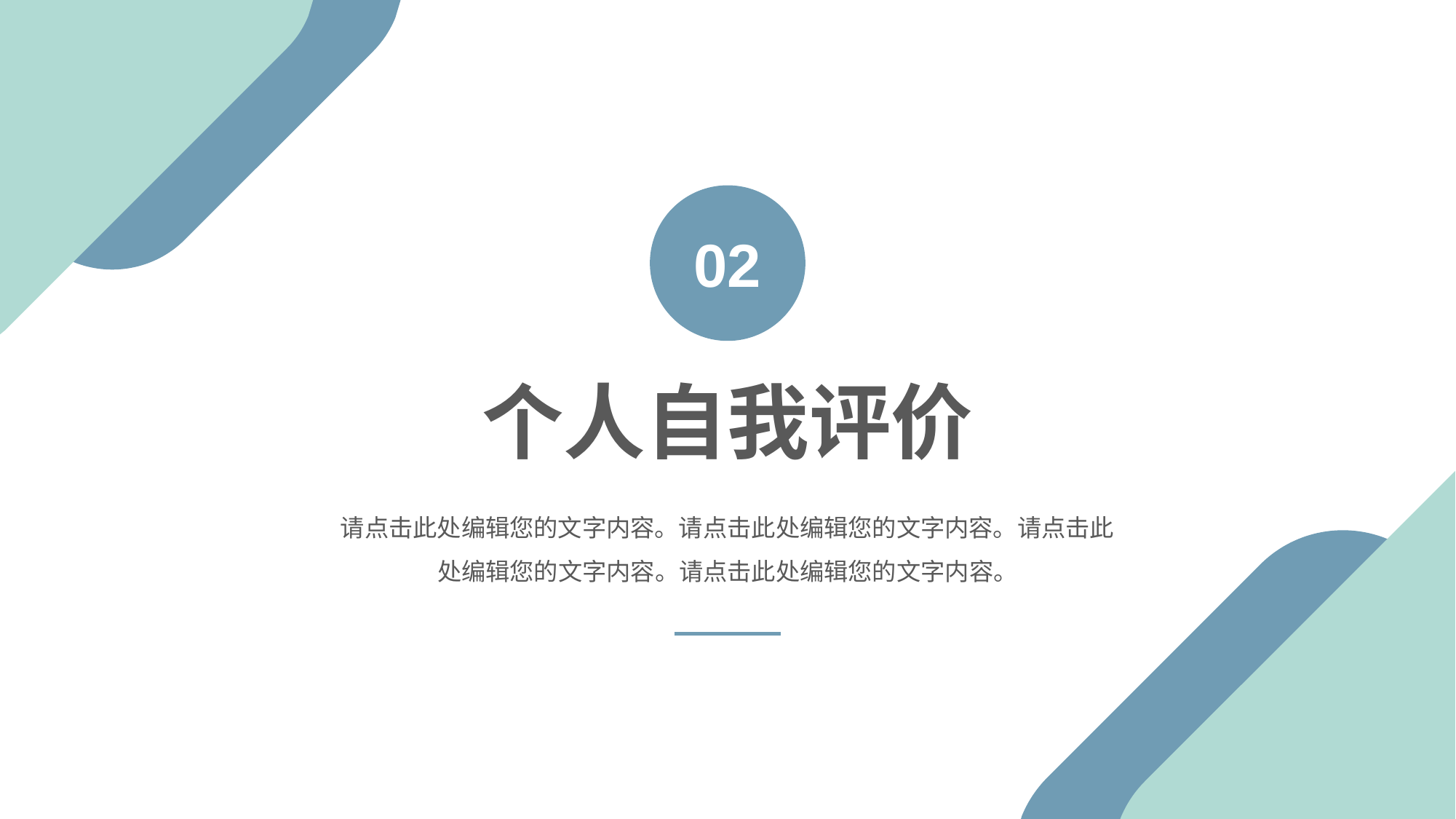

02
个人自我评价
请点击此处编辑您的文字内容。请点击此处编辑您的文字内容。请点击此处编辑您的文字内容。请点击此处编辑您的文字内容。